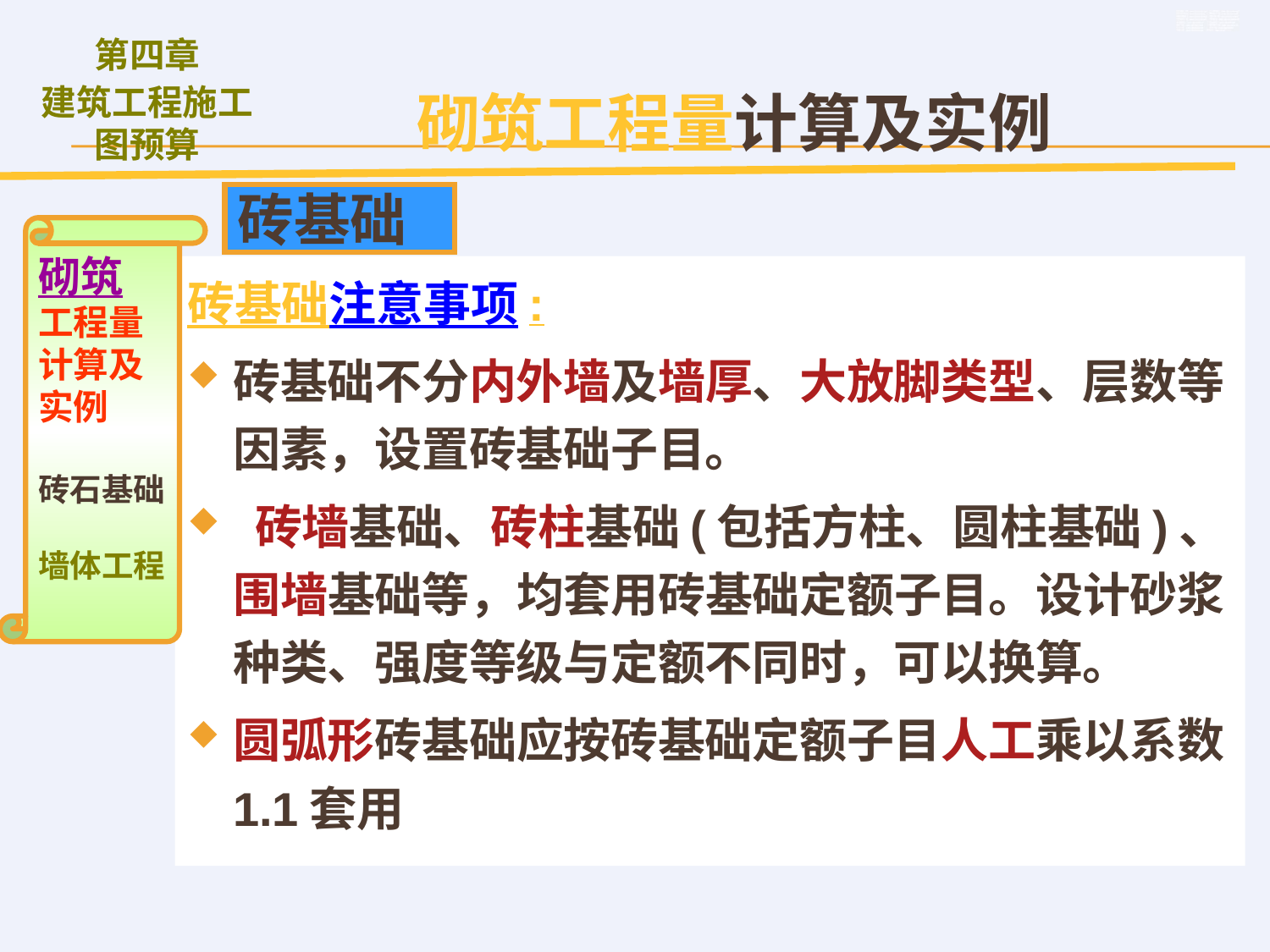

砌筑工程量计算及实例
砖基础
砌筑
工程量计算及实例

砖石基础

墙体工程

砖基础注意事项:
砖基础不分内外墙及墙厚、大放脚类型、层数等因素，设置砖基础子目。
 砖墙基础、砖柱基础(包括方柱、圆柱基础)、围墙基础等，均套用砖基础定额子目。设计砂浆种类、强度等级与定额不同时，可以换算。
圆弧形砖基础应按砖基础定额子目人工乘以系数1.1套用
24